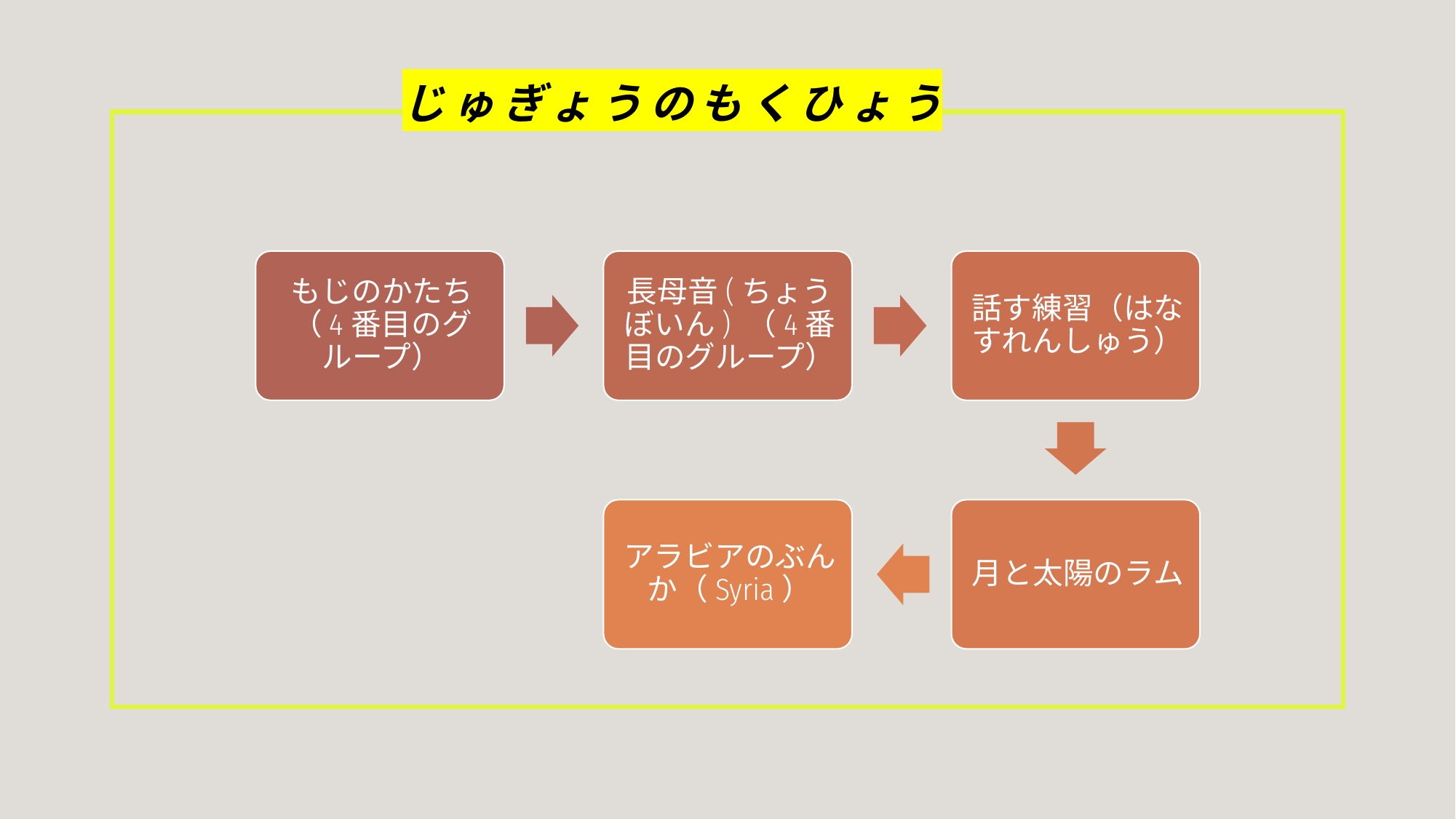

じゅぎょうのもくひょう

もじのかたち（4番目のグループ）

長母音(ちょうぼいん) （4番目のグループ）

話す練習（はなすれんしゅう）

月と太陽のラム

アラビアのぶんか（Syria）